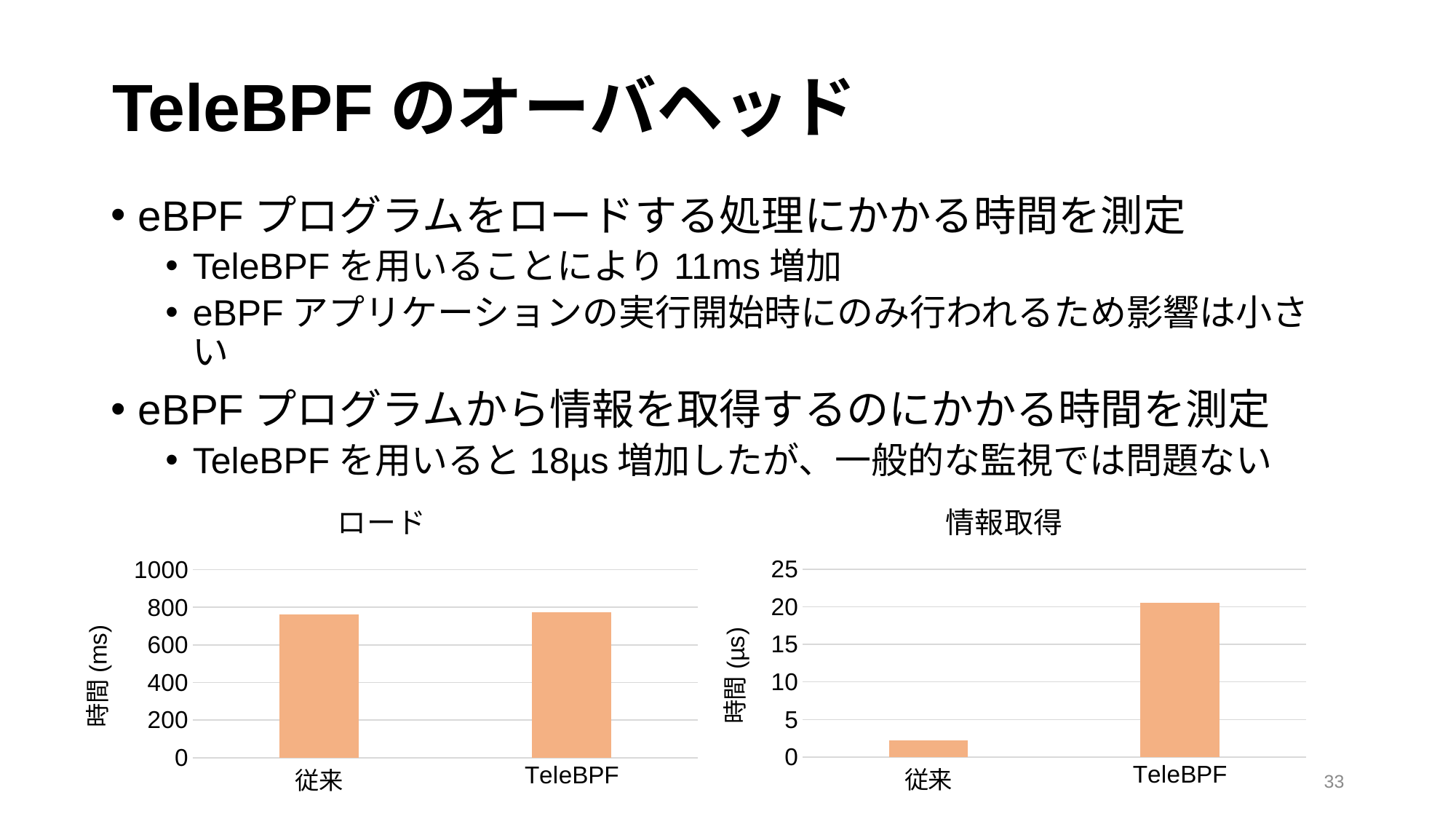

# TeleBPFのオーバヘッド
eBPFプログラムをロードする処理にかかる時間を測定
TeleBPFを用いることにより11ms増加
eBPFアプリケーションの実行開始時にのみ行われるため影響は小さい
eBPFプログラムから情報を取得するのにかかる時間を測定
TeleBPFを用いると18µs増加したが、一般的な監視では問題ない

### Chart:

| Category | 情報取得 |
|---|---|
| 従来 | 2.261638641357418 |
| TeleBPF | 20.48826217651364 |

### Chart:

| Category | ロード |
|---|---|
| 従来 | 761.9904518127439 |
| TeleBPF | 773.2242107391354 |
33